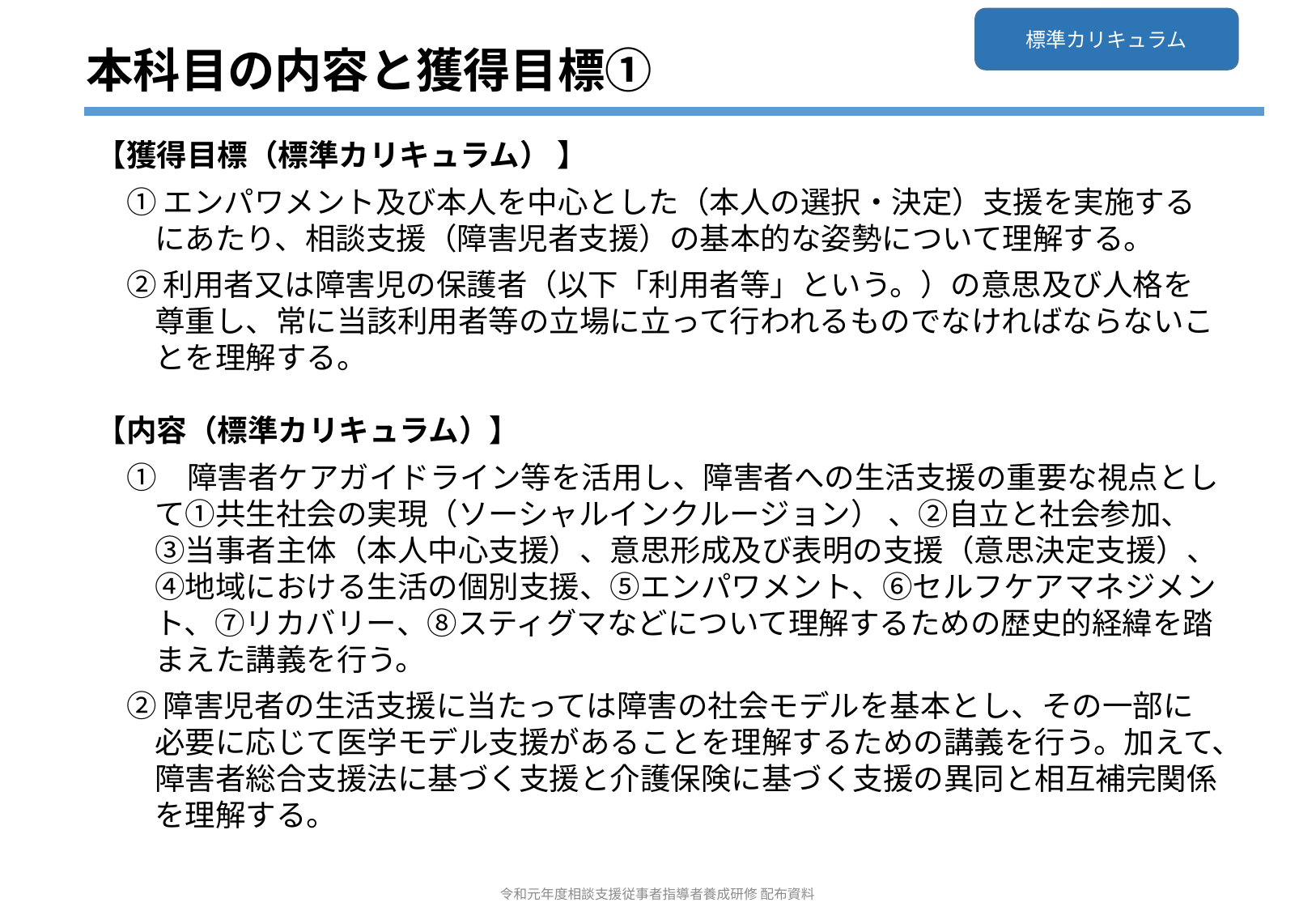

標準カリキュラム
本科目の内容と獲得目標①
【獲得目標（標準カリキュラム） 】

　① エンパワメント及び本人を中心とした（本人の選択・決定）支援を実施するにあたり、相談支援（障害児者支援）の基本的な姿勢について理解する。

　② 利用者又は障害児の保護者（以下「利用者等」という。）の意思及び人格を尊重し、常に当該利用者等の立場に立って行われるものでなければならないことを理解する。

【内容（標準カリキュラム）】

　①　障害者ケアガイドライン等を活用し、障害者への生活支援の重要な視点として①共生社会の実現（ソーシャルインクルージョン） 、②自立と社会参加、③当事者主体（本人中心支援）、意思形成及び表明の支援（意思決定支援）、④地域における生活の個別支援、⑤エンパワメント、⑥セルフケアマネジメント、⑦リカバリー、⑧スティグマなどについて理解するための歴史的経緯を踏まえた講義を行う。

　② 障害児者の生活支援に当たっては障害の社会モデルを基本とし、その一部に必要に応じて医学モデル支援があることを理解するための講義を行う。加えて、障害者総合支援法に基づく支援と介護保険に基づく支援の異同と相互補完関係を理解する。
令和元年度相談支援従事者指導者養成研修 配布資料